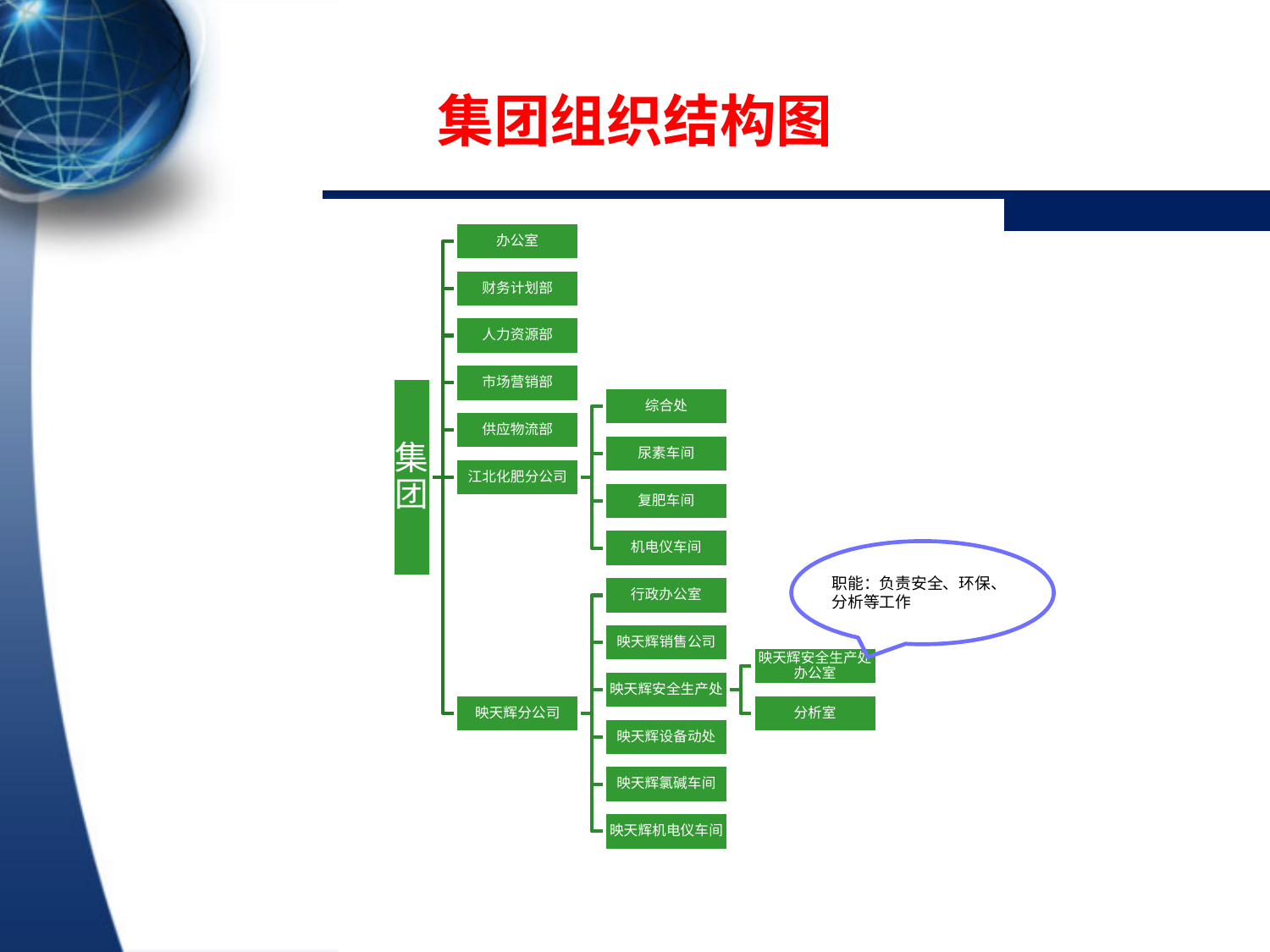

# 集团组织结构图

集团
办公室
财务计划部
人力资源部
市场营销部
供应物流部
江北化肥分公司
综合处
尿素车间
复肥车间
机电仪车间
映天辉分公司
行政办公室
映天辉销售公司
映天辉安全生产处
映天辉安全生产处办公室
分析室
映天辉设备动处
映天辉氯碱车间
映天辉机电仪车间

职能：负责安全、环保、分析等工作